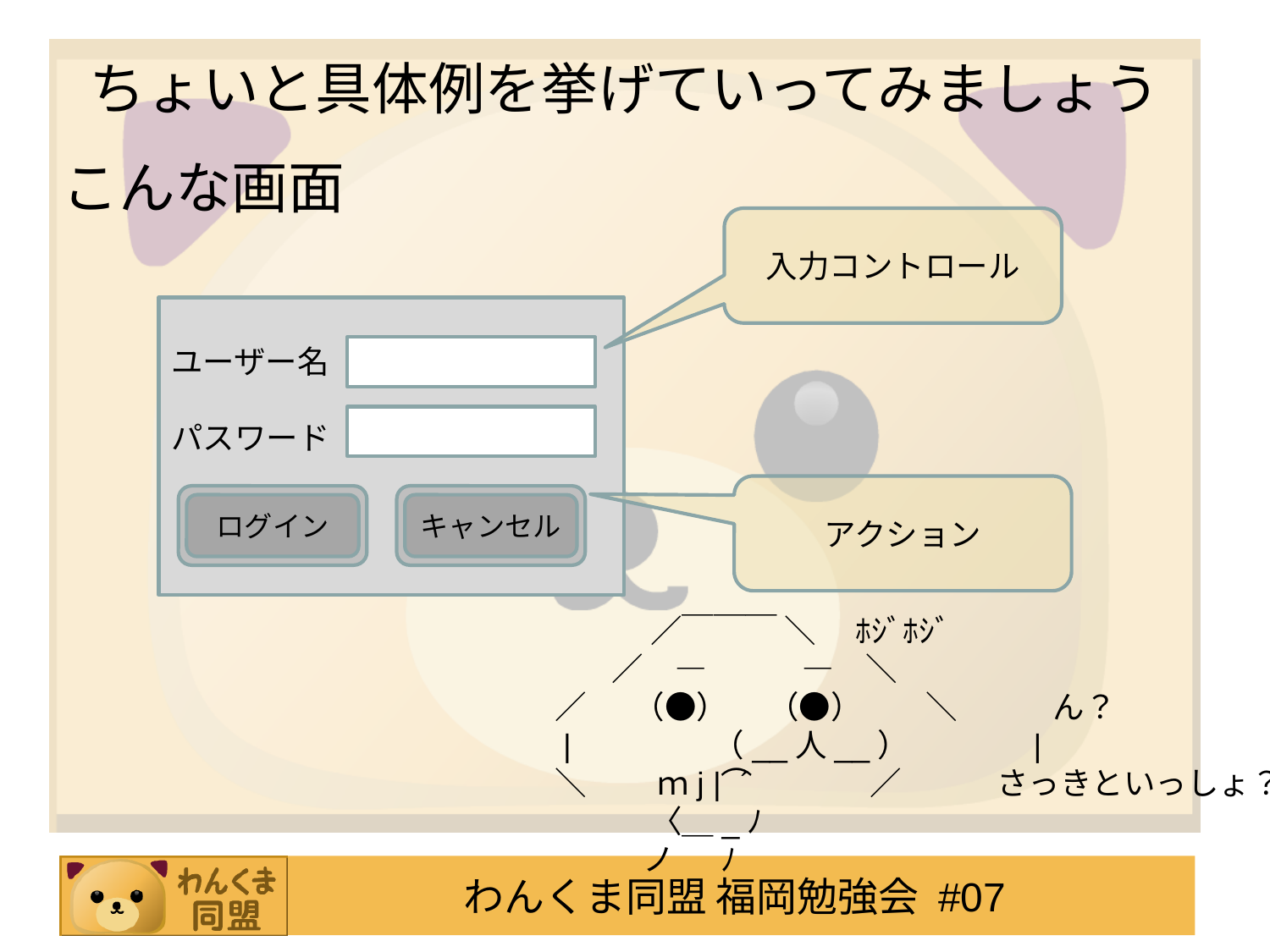

# ちょいと具体例を挙げていってみましょう
こんな画面
入力コントロール

ユーザー名

パスワード

ログイン

キャンセル
アクション
　 　 　　　／￣￣￣ ＼ 　ﾎｼﾞﾎｼﾞ
　 　　　／　―　　　―　＼
　 　 ／ 　 （●） 　（●）　　＼　　　ん？
　 　 |　 　　　（__人__） 　　 　 |
　 　 ＼　　 ｍj |⌒´ 　　 　／　　　さっきといっしょ？
　 　　　　 〈＿_ﾉ
　 　　　　ノ 　 ﾉ